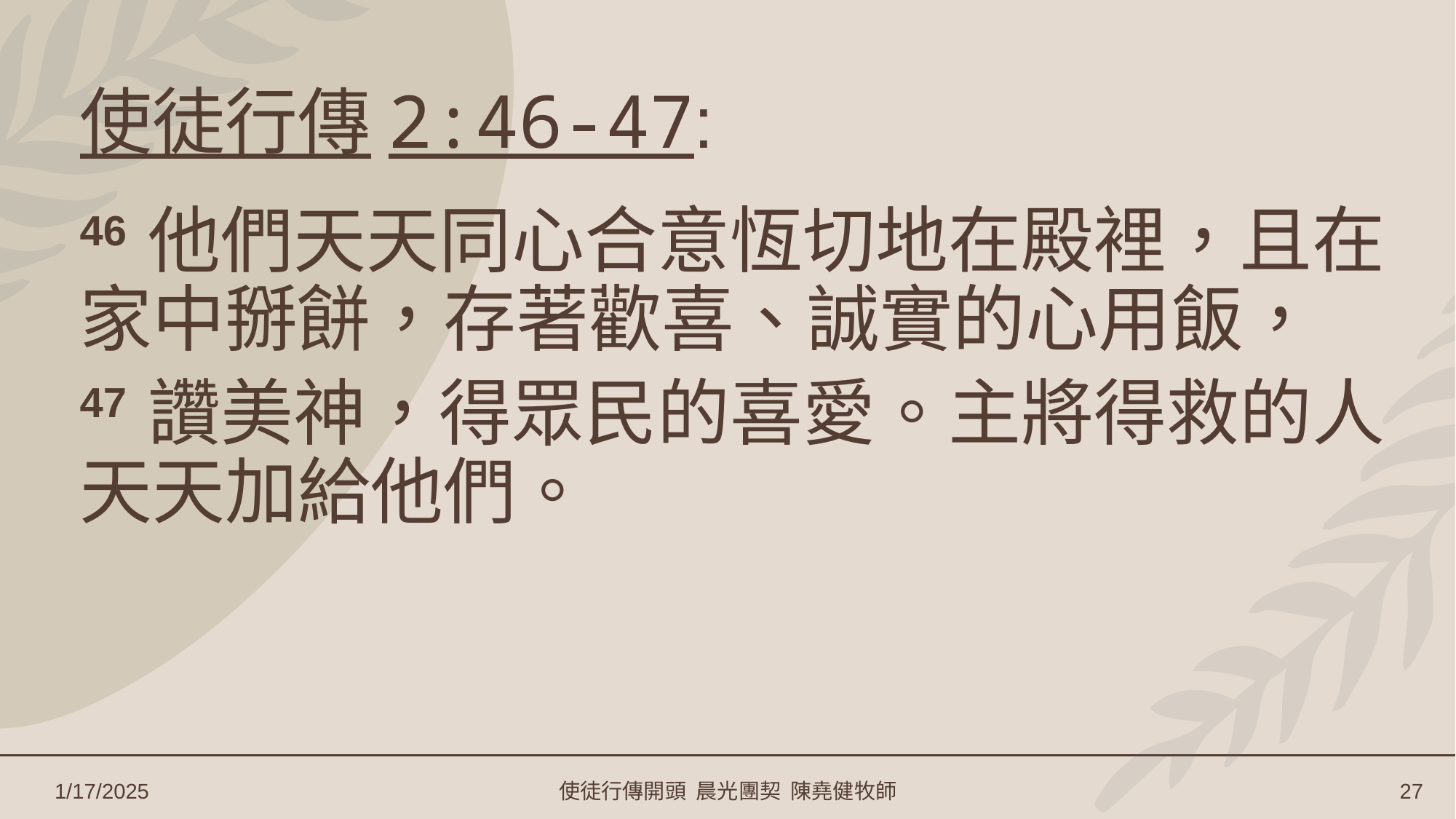

# 使徒行傳2:46-47:
46 他們天天同心合意恆切地在殿裡，且在家中掰餅，存著歡喜、誠實的心用飯，
47 讚美神，得眾民的喜愛。主將得救的人天天加給他們。
1/17/2025
使徒行傳開頭  晨光團契  陳堯健牧師
27